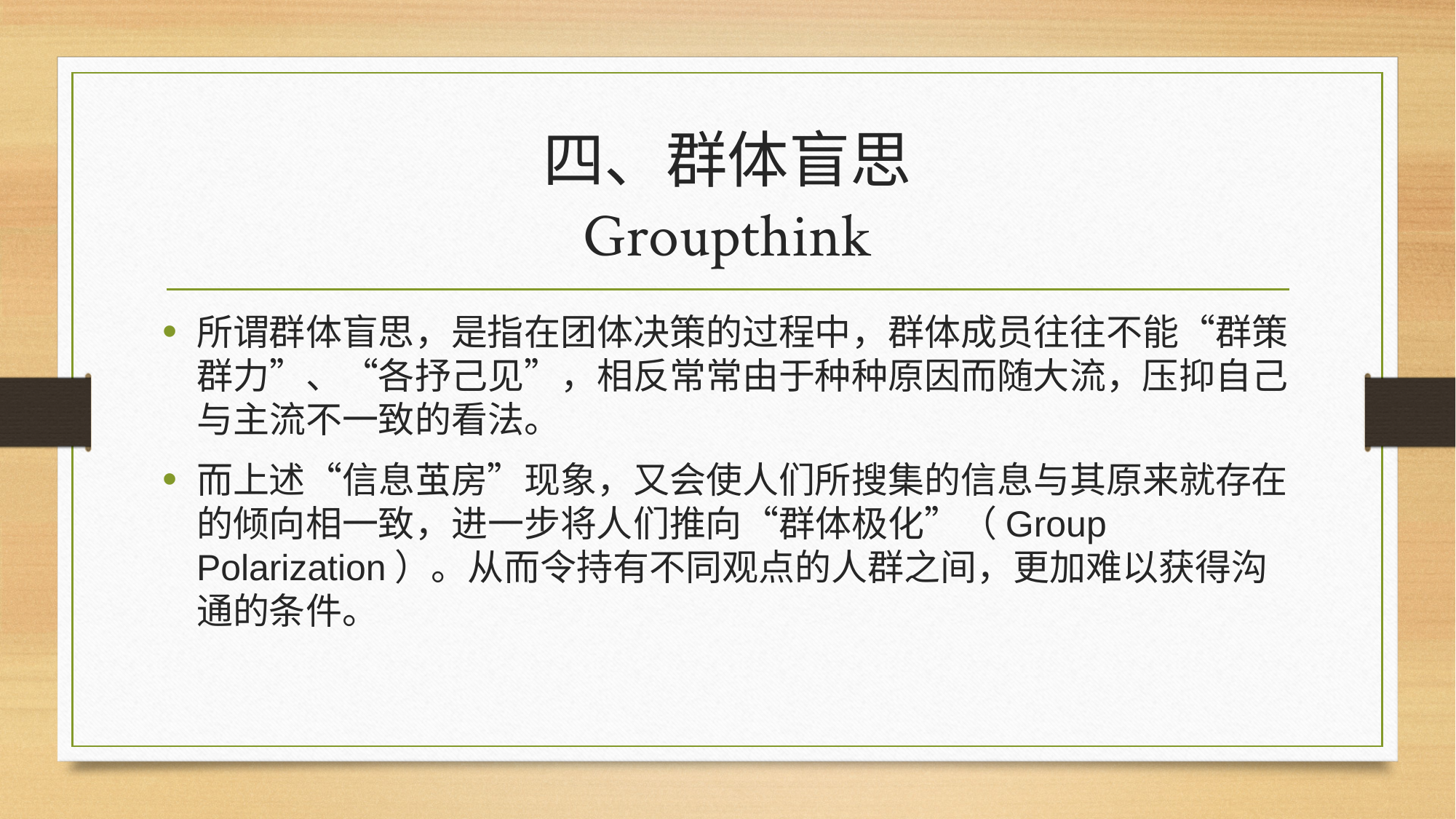

# 四、群体盲思 Groupthink
所谓群体盲思，是指在团体决策的过程中，群体成员往往不能“群策群力”、“各抒己见”，相反常常由于种种原因而随大流，压抑自己与主流不一致的看法。
而上述“信息茧房”现象，又会使人们所搜集的信息与其原来就存在的倾向相一致，进一步将人们推向“群体极化”（Group Polarization）。从而令持有不同观点的人群之间，更加难以获得沟通的条件。